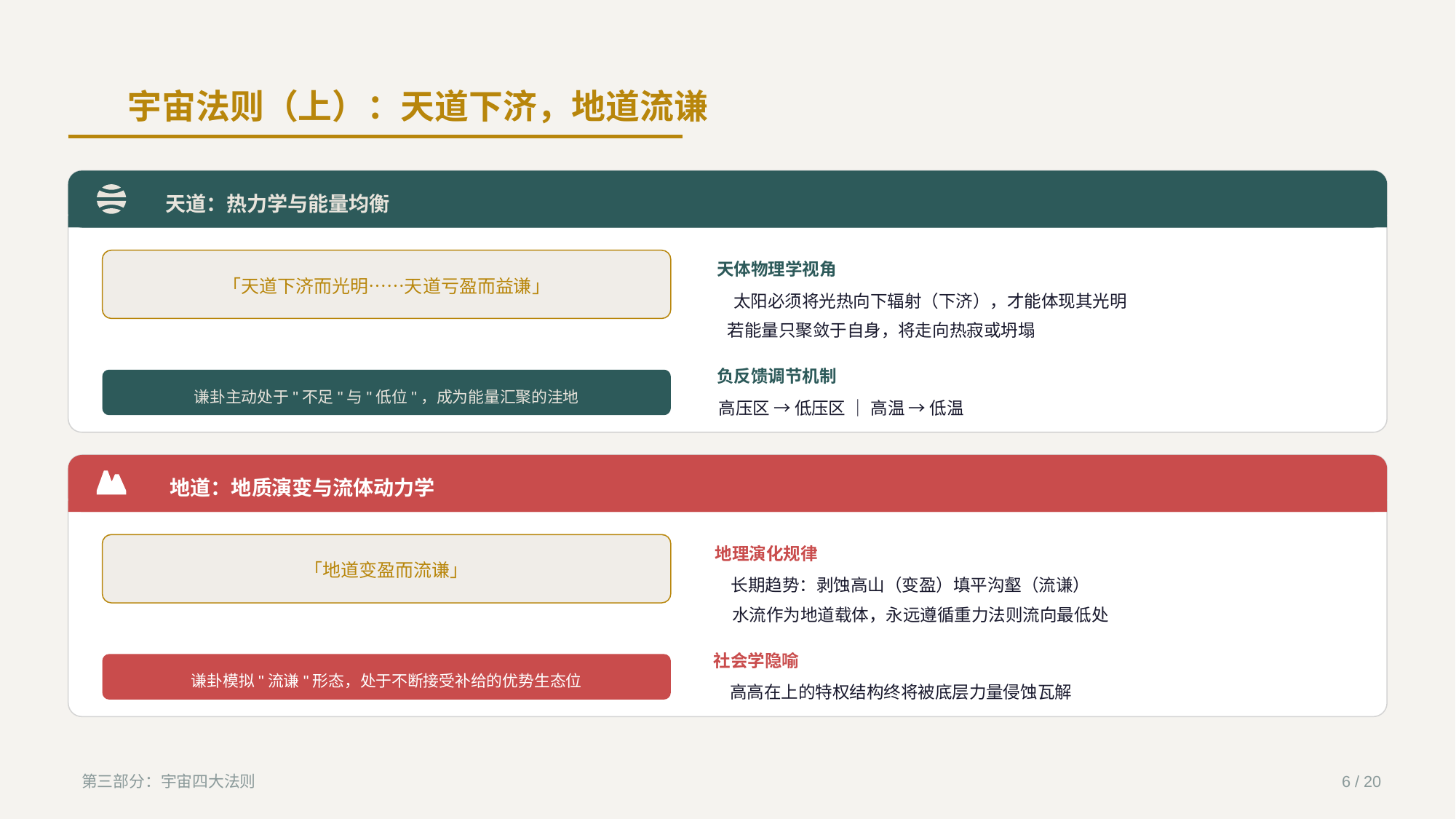

宇宙法则（上）：天道下济，地道流谦

天道：热力学与能量均衡

天体物理学视角
太阳必须将光热向下辐射（下济），才能体现其光明
若能量只聚敛于自身，将走向热寂或坍塌
负反馈调节机制
高压区 → 低压区 ｜ 高温 → 低温
「天道下济而光明……天道亏盈而益谦」

谦卦主动处于"不足"与"低位"，成为能量汇聚的洼地

地道：地质演变与流体动力学

地理演化规律
长期趋势：剥蚀高山（变盈）填平沟壑（流谦）
水流作为地道载体，永远遵循重力法则流向最低处
社会学隐喻
高高在上的特权结构终将被底层力量侵蚀瓦解
「地道变盈而流谦」

谦卦模拟"流谦"形态，处于不断接受补给的优势生态位
第三部分：宇宙四大法则
6 / 20